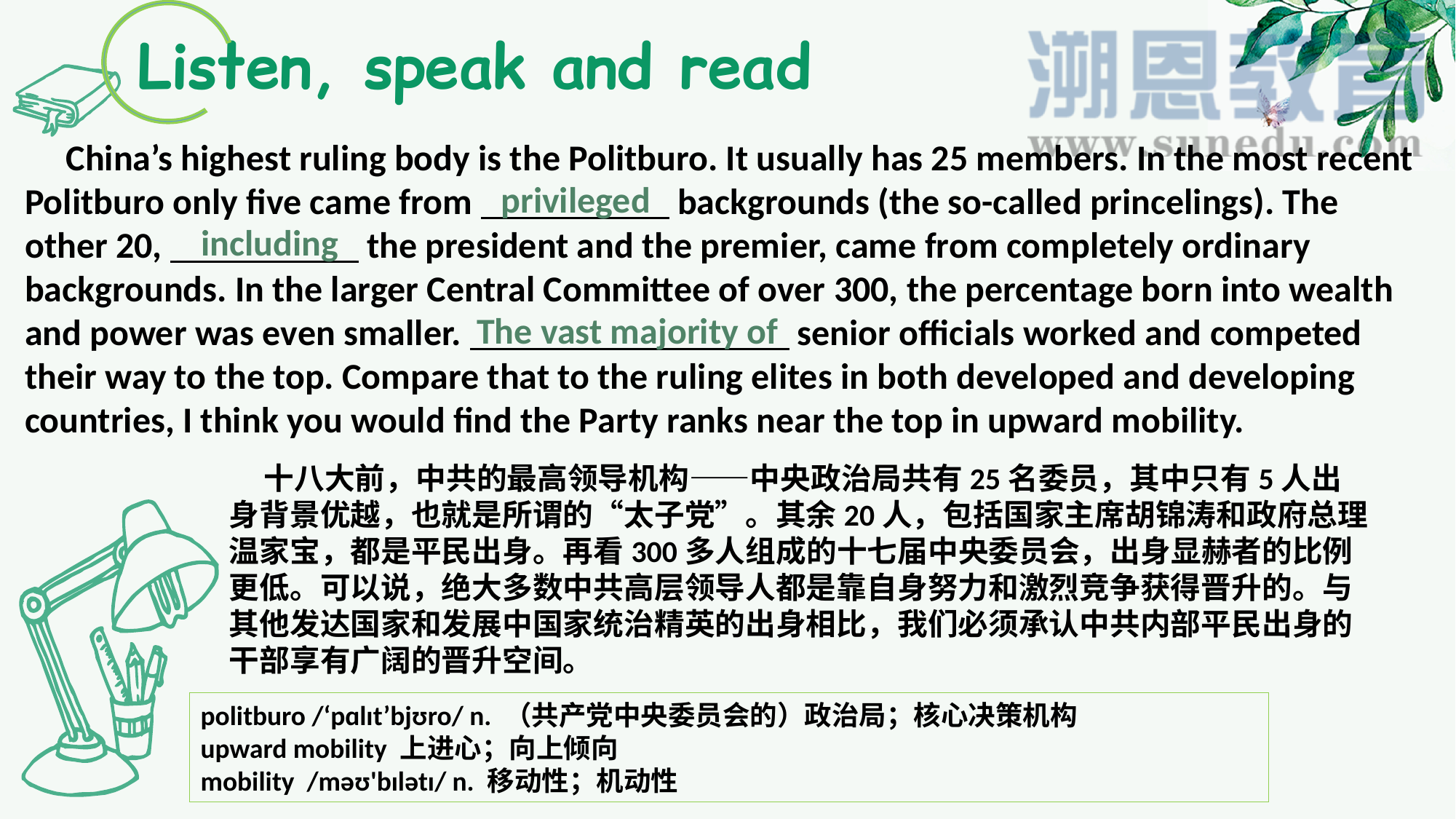

Listen, speak and read

     China’s highest ruling body is the Politburo. It usually has 25 members. In the most recent Politburo only five came from                         backgrounds (the so-called princelings). The other 20,                         the president and the premier, came from completely ordinary backgrounds. In the larger Central Committee of over 300, the percentage born into wealth and power was even smaller.                                         senior officials worked and competed their way to the top. Compare that to the ruling elites in both developed and developing countries, I think you would find the Party ranks near the top in upward mobility.
privileged
including
The vast majority of
    十八大前，中共的最高领导机构——中央政治局共有25名委员，其中只有5人出身背景优越，也就是所谓的“太子党”。其余20人，包括国家主席胡锦涛和政府总理温家宝，都是平民出身。再看300多人组成的十七届中央委员会，出身显赫者的比例更低。可以说，绝大多数中共高层领导人都是靠自身努力和激烈竞争获得晋升的。与其他发达国家和发展中国家统治精英的出身相比，我们必须承认中共内部平民出身的干部享有广阔的晋升空间。

politburo /‘pɑlɪt’bjʊro/ n. （共产党中央委员会的）政治局；核心决策机构
upward mobility 上进心；向上倾向
mobility  /məʊ'bɪlətɪ/ n. 移动性；机动性